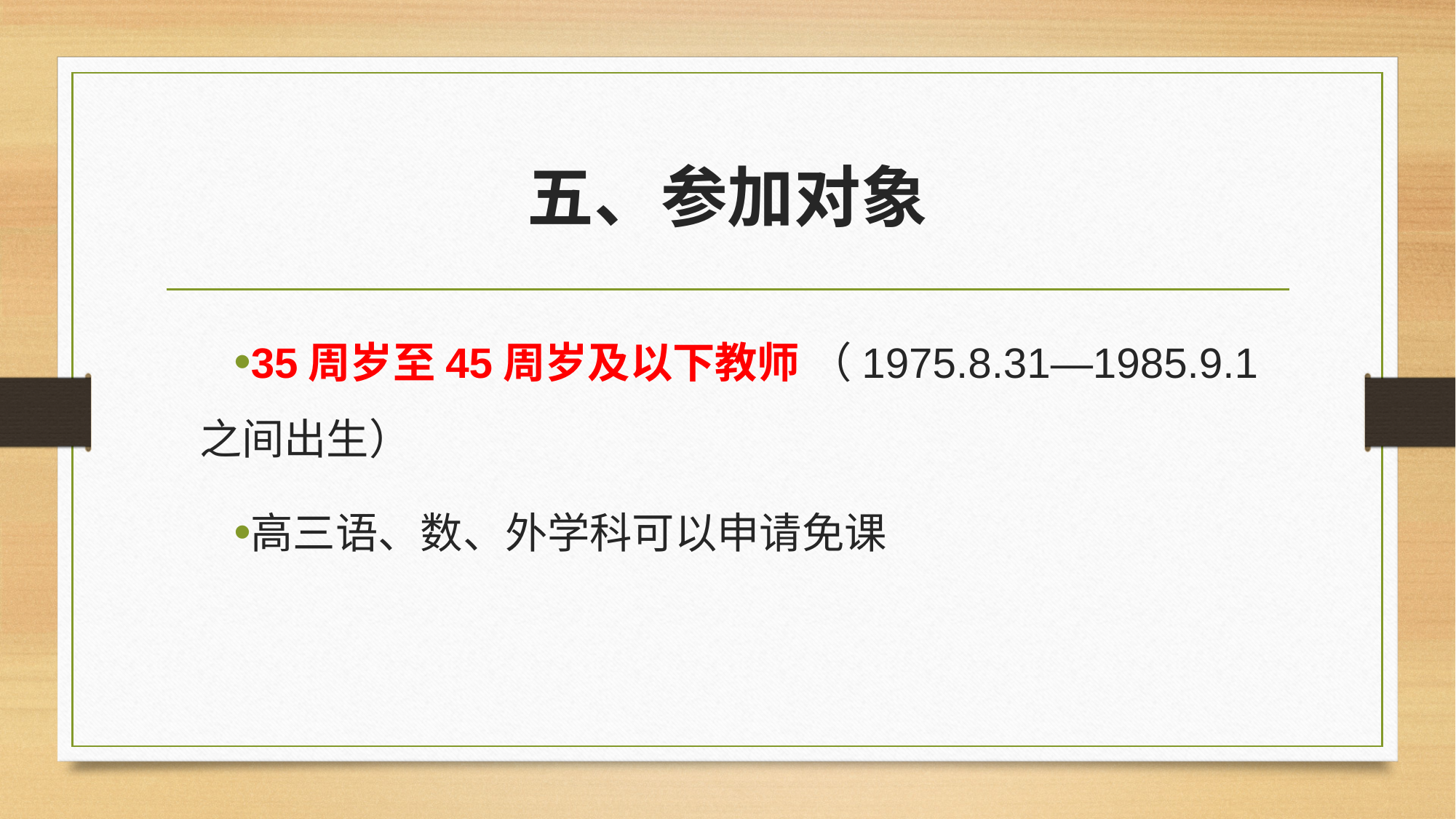

# 五、参加对象
35周岁至45周岁及以下教师 （1975.8.31—1985.9.1  之间出生）
高三语、数、外学科可以申请免课